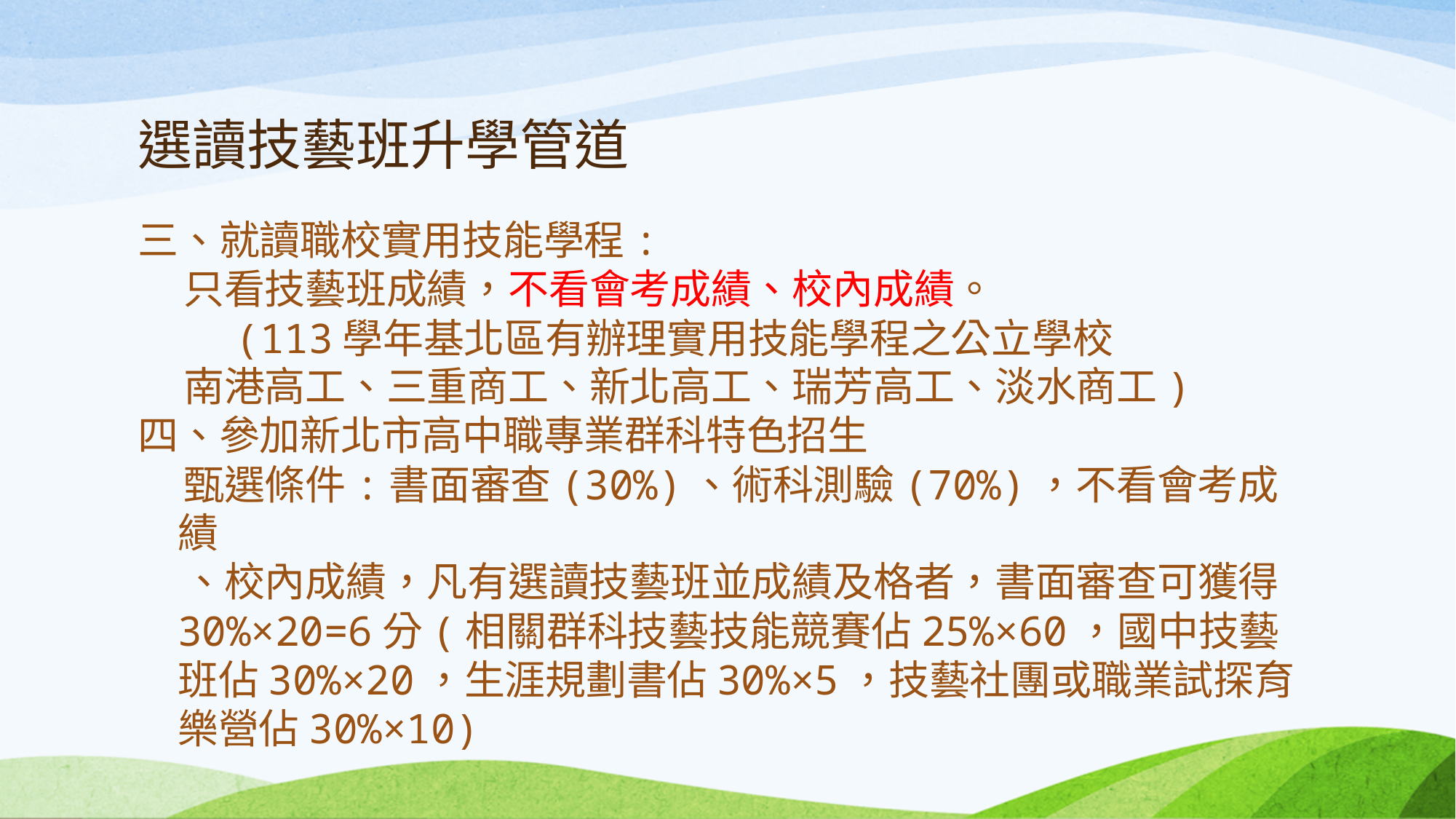

# 選讀技藝班升學管道
三、就讀職校實用技能學程:
    只看技藝班成績，不看會考成績、校內成績。
    (113學年基北區有辦理實用技能學程之公立學校
    南港高工、三重商工、新北高工、瑞芳高工、淡水商工)
四、參加新北市高中職專業群科特色招生
    甄選條件:書面審查(30%)、術科測驗(70%)，不看會考成績
    、校內成績，凡有選讀技藝班並成績及格者，書面審查可獲得30%×20=6分(相關群科技藝技能競賽佔25%×60，國中技藝班佔30%×20，生涯規劃書佔30%×5，技藝社團或職業試探育樂營佔30%×10)